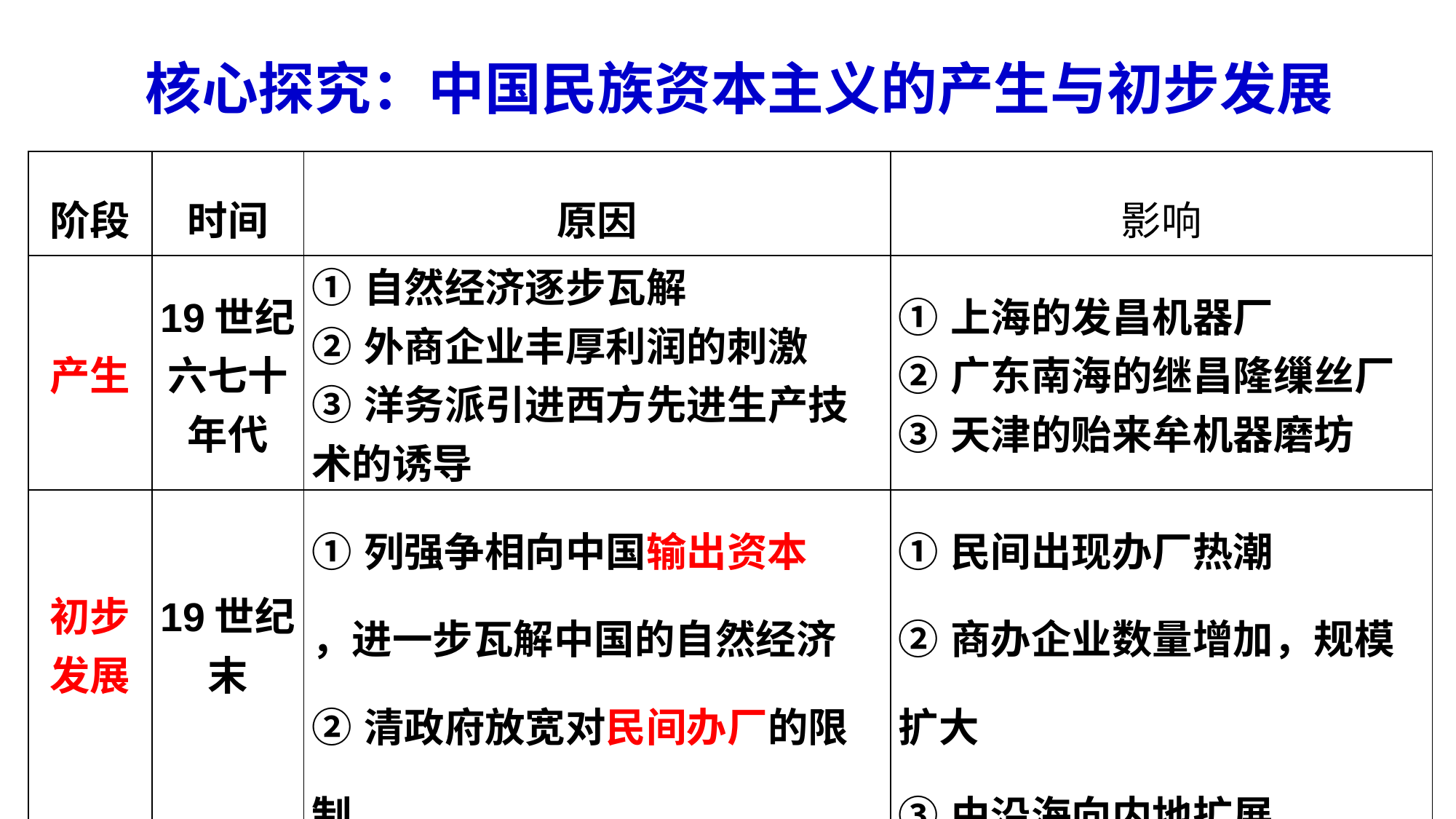

核心探究：中国民族资本主义的产生与初步发展
| 阶段 | 时间 | 原因 | 影响 |
| --- | --- | --- | --- |
| 产生 | 19世纪六七十年代 | ①自然经济逐步瓦解 ②外商企业丰厚利润的刺激 ③洋务派引进西方先进生产技术的诱导 | ①上海的发昌机器厂 ②广东南海的继昌隆缫丝厂 ③天津的贻来牟机器磨坊 |
| 初步发展 | 19世纪末 | ①列强争相向中国输出资本 ，进一步瓦解中国的自然经济 ②清政府放宽对民间办厂的限制 | ①民间出现办厂热潮 ②商办企业数量增加，规模扩大 ③由沿海向内地扩展 |